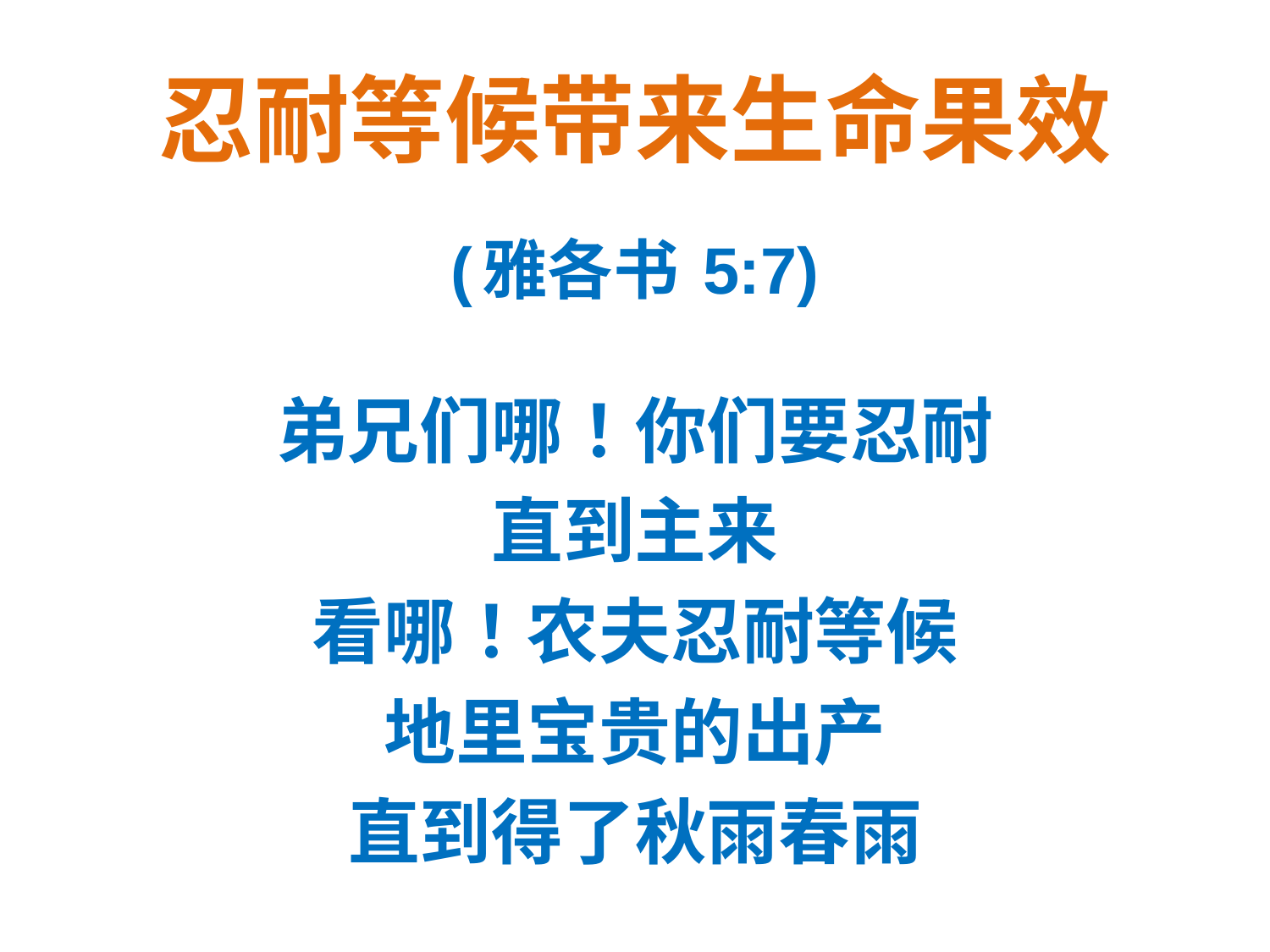

# 忍耐等候带来生命果效
(雅各书 5:7)

弟兄们哪！你们要忍耐
直到主来
看哪！农夫忍耐等候
地里宝贵的出产
直到得了秋雨春雨